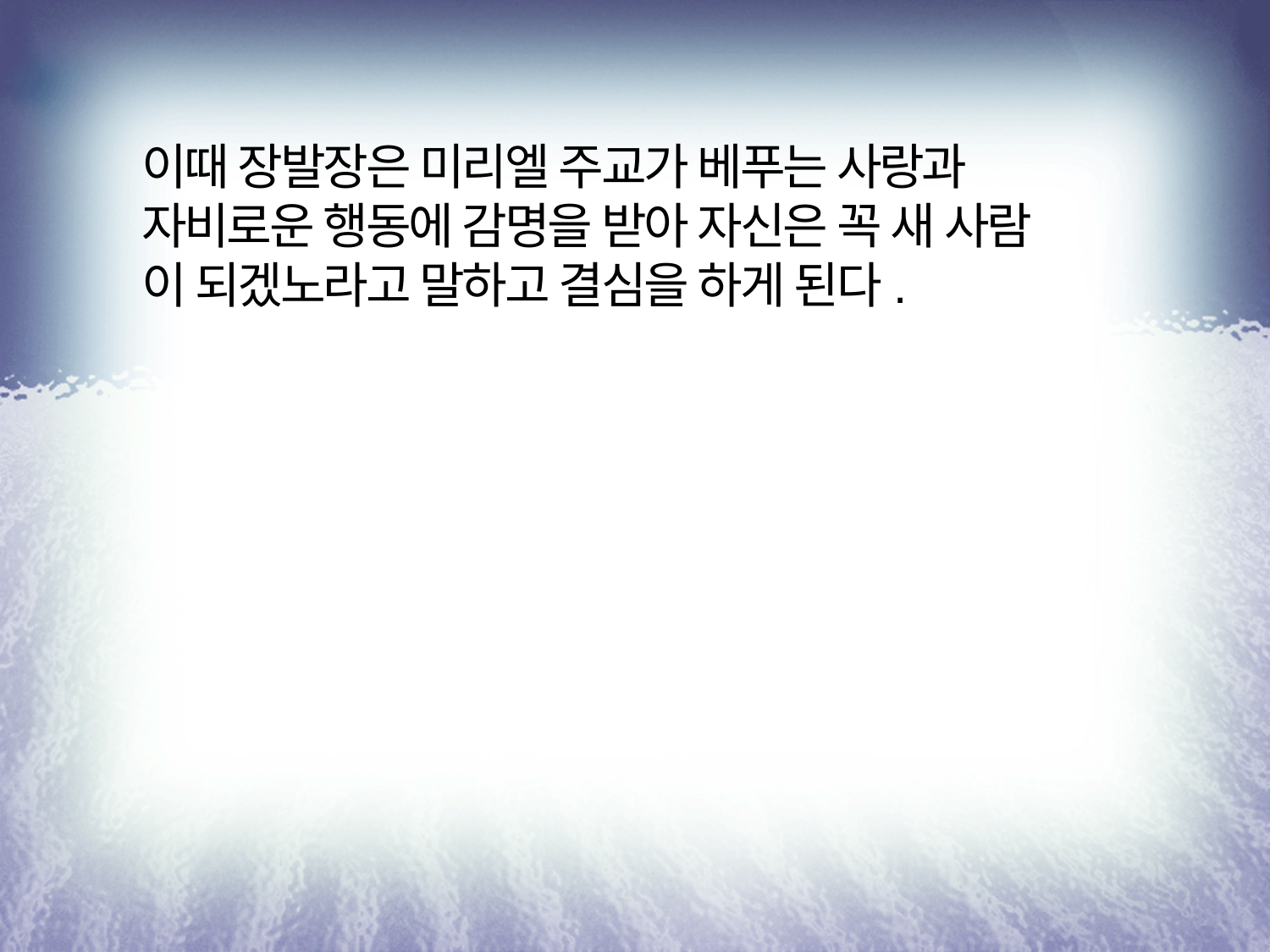

이때 장발장은 미리엘 주교가 베푸는 사랑과
자비로운 행동에 감명을 받아 자신은 꼭 새 사람
이 되겠노라고 말하고 결심을 하게 된다.